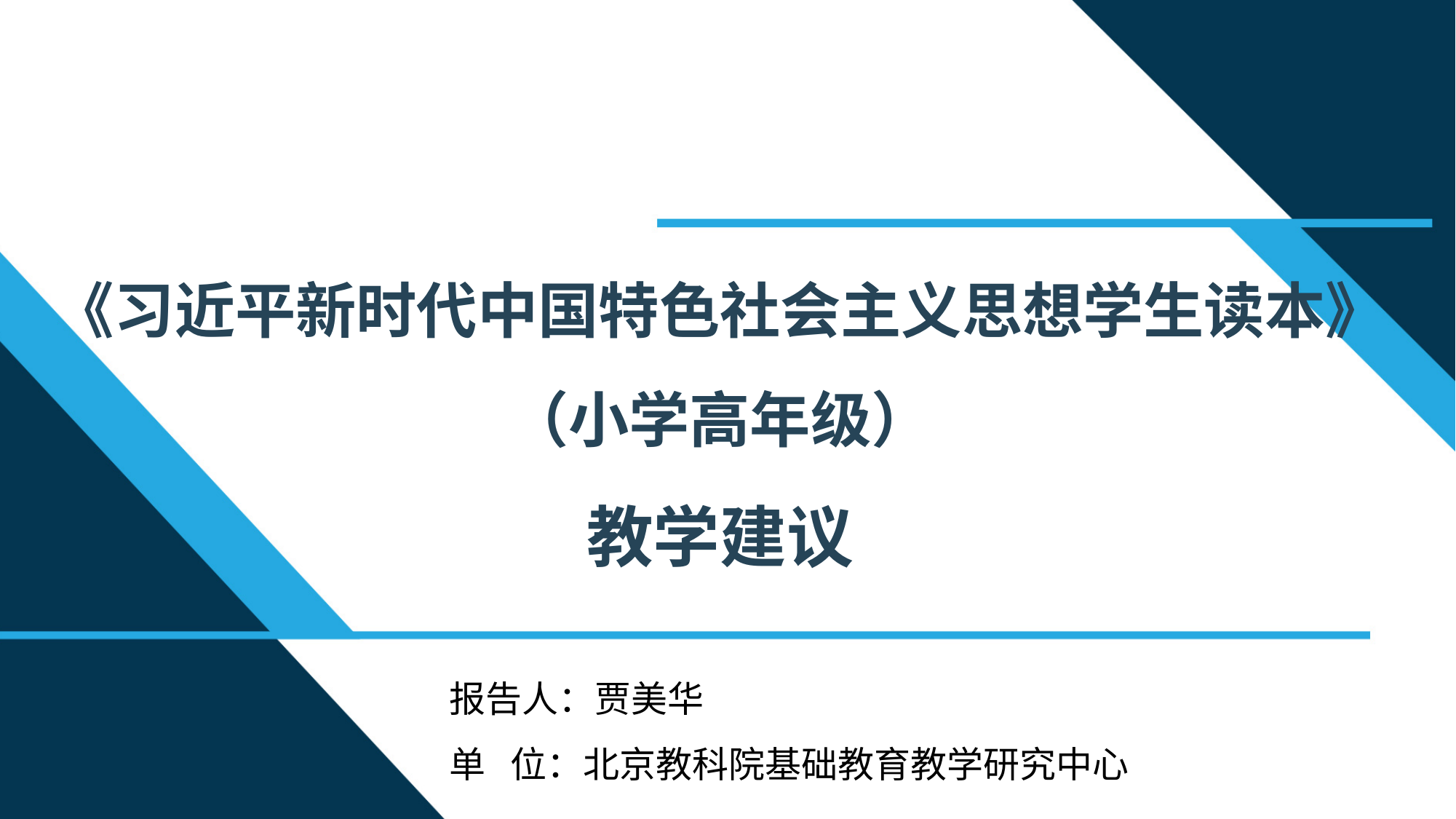

《习近平新时代中国特色社会主义思想学生读本》
（小学高年级）
教学建议

报告人：贾美华
单   位：北京教科院基础教育教学研究中心